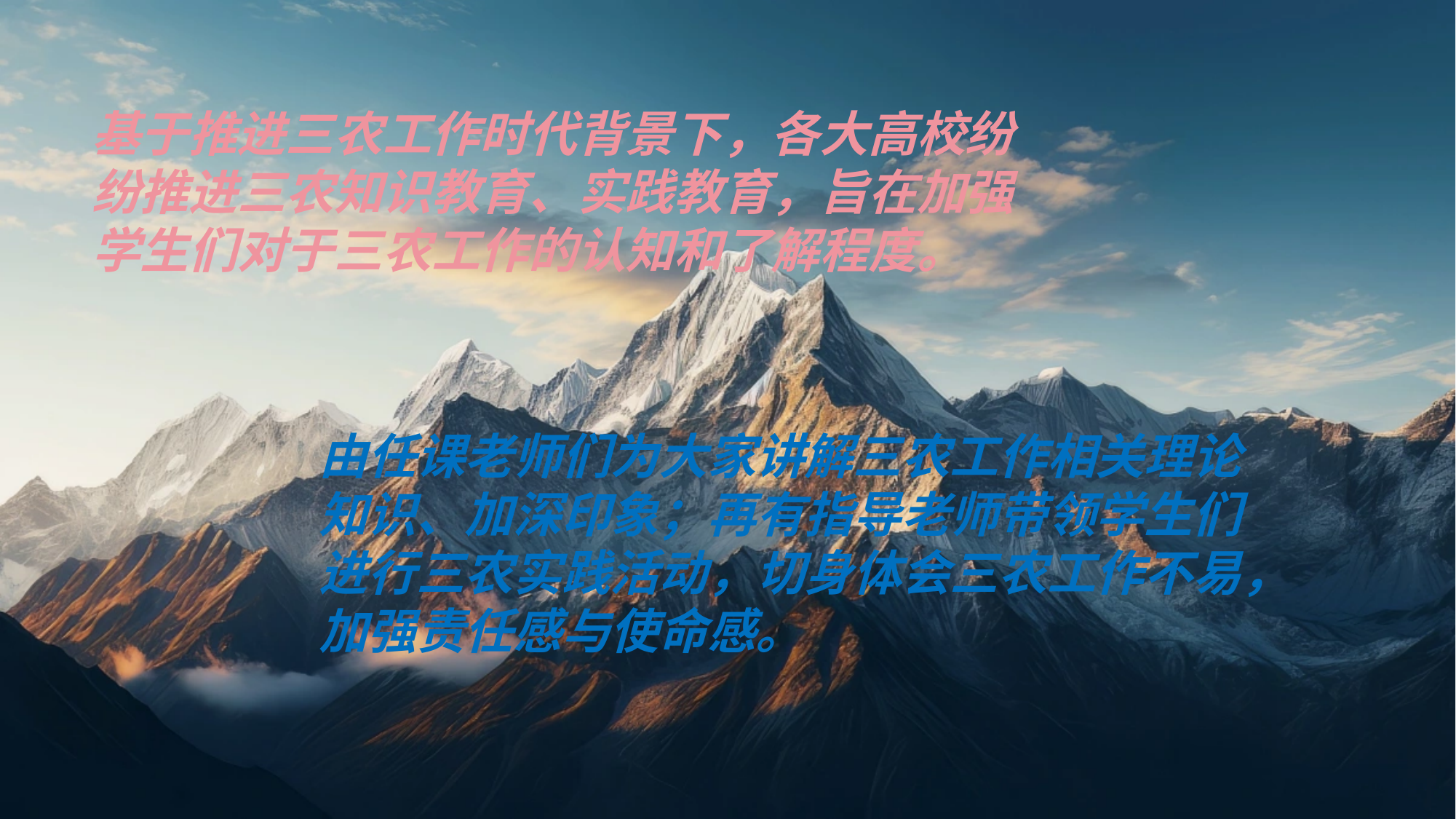

基于推进三农工作时代背景下，各大高校纷纷推进三农知识教育、实践教育，旨在加强学生们对于三农工作的认知和了解程度。
由任课老师们为大家讲解三农工作相关理论知识、加深印象；再有指导老师带领学生们进行三农实践活动，切身体会三农工作不易，加强责任感与使命感。